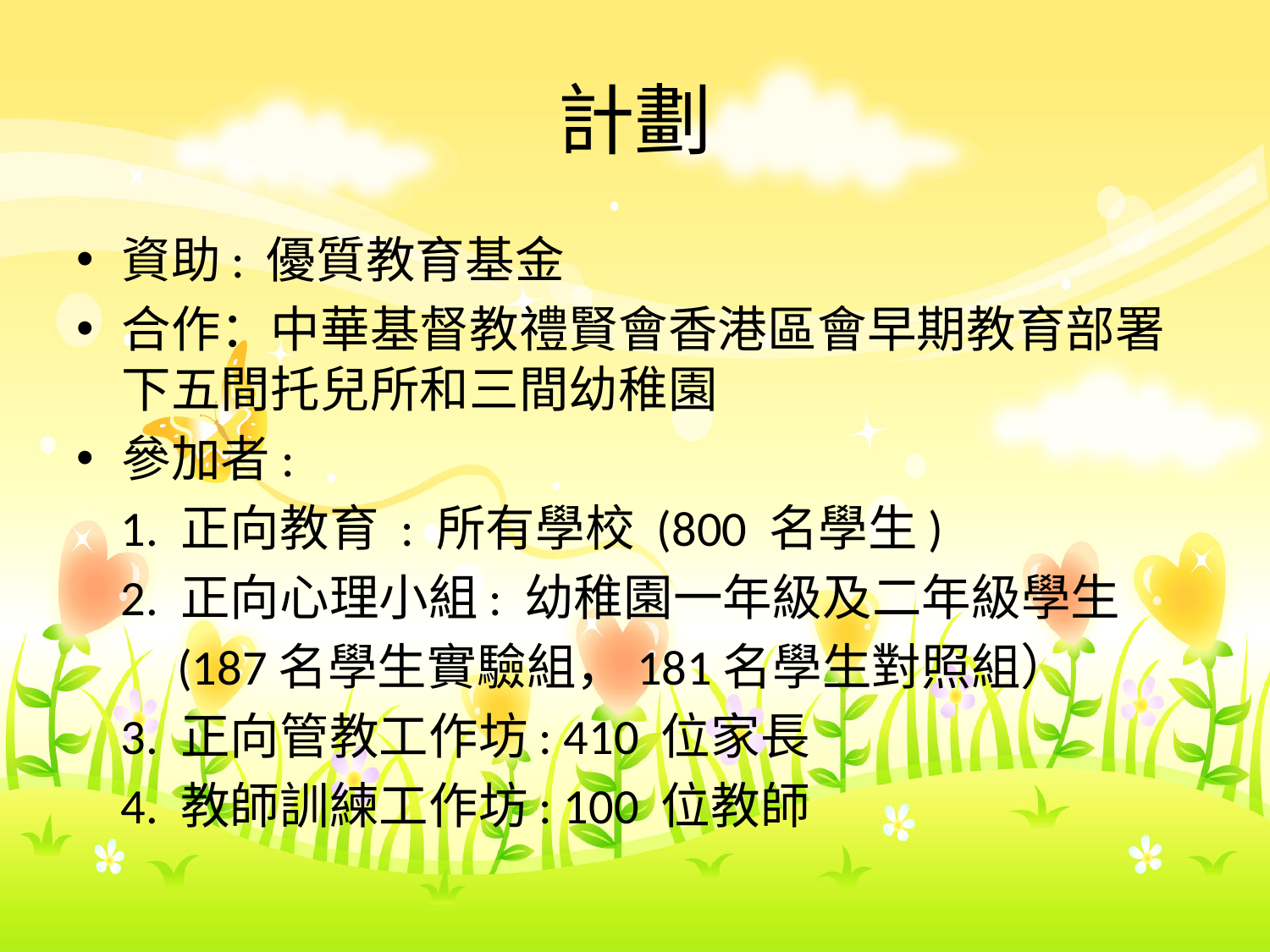

# 計劃
資助: 優質教育基金
合作：中華基督教禮賢會香港區會早期教育部署下五間托兒所和三間幼稚園
參加者:
    1. 正向教育 : 所有學校 (800 名學生)
    2. 正向心理小組: 幼稚園一年級及二年級學生
         (187名學生實驗組，181名學生對照組）
    3. 正向管教工作坊: 410 位家長
    4. 教師訓練工作坊: 100 位教師